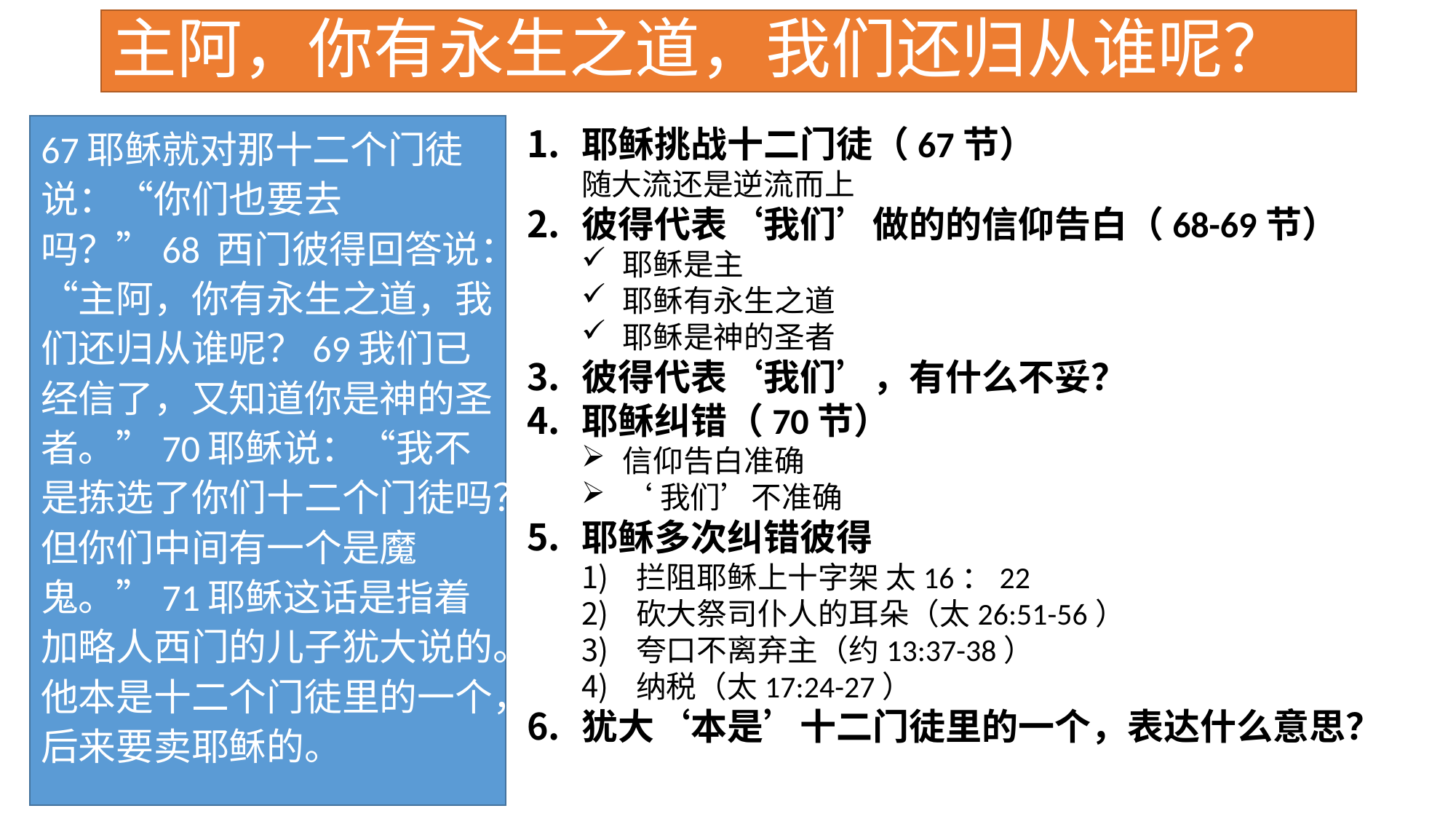

# 主阿，你有永生之道，我们还归从谁呢？
67耶稣就对那十二个门徒说：“你们也要去吗？”68 西门彼得回答说：“主阿，你有永生之道，我们还归从谁呢？69我们已经信了，又知道你是神的圣者。”70耶稣说：“我不是拣选了你们十二个门徒吗？但你们中间有一个是魔鬼。”71耶稣这话是指着加略人西门的儿子犹大说的。他本是十二个门徒里的一个，后来要卖耶稣的。

耶稣挑战十二门徒（67节）
随大流还是逆流而上
彼得代表‘我们’做的的信仰告白（68-69节）
耶稣是主
耶稣有永生之道
耶稣是神的圣者
彼得代表‘我们’，有什么不妥？
耶稣纠错（70节）
信仰告白准确
‘我们’不准确
耶稣多次纠错彼得
拦阻耶稣上十字架 太16：22
砍大祭司仆人的耳朵（太26:51-56）
夸口不离弃主（约13:37-38）
纳税（太17:24-27）
犹大‘本是’十二门徒里的一个，表达什么意思？